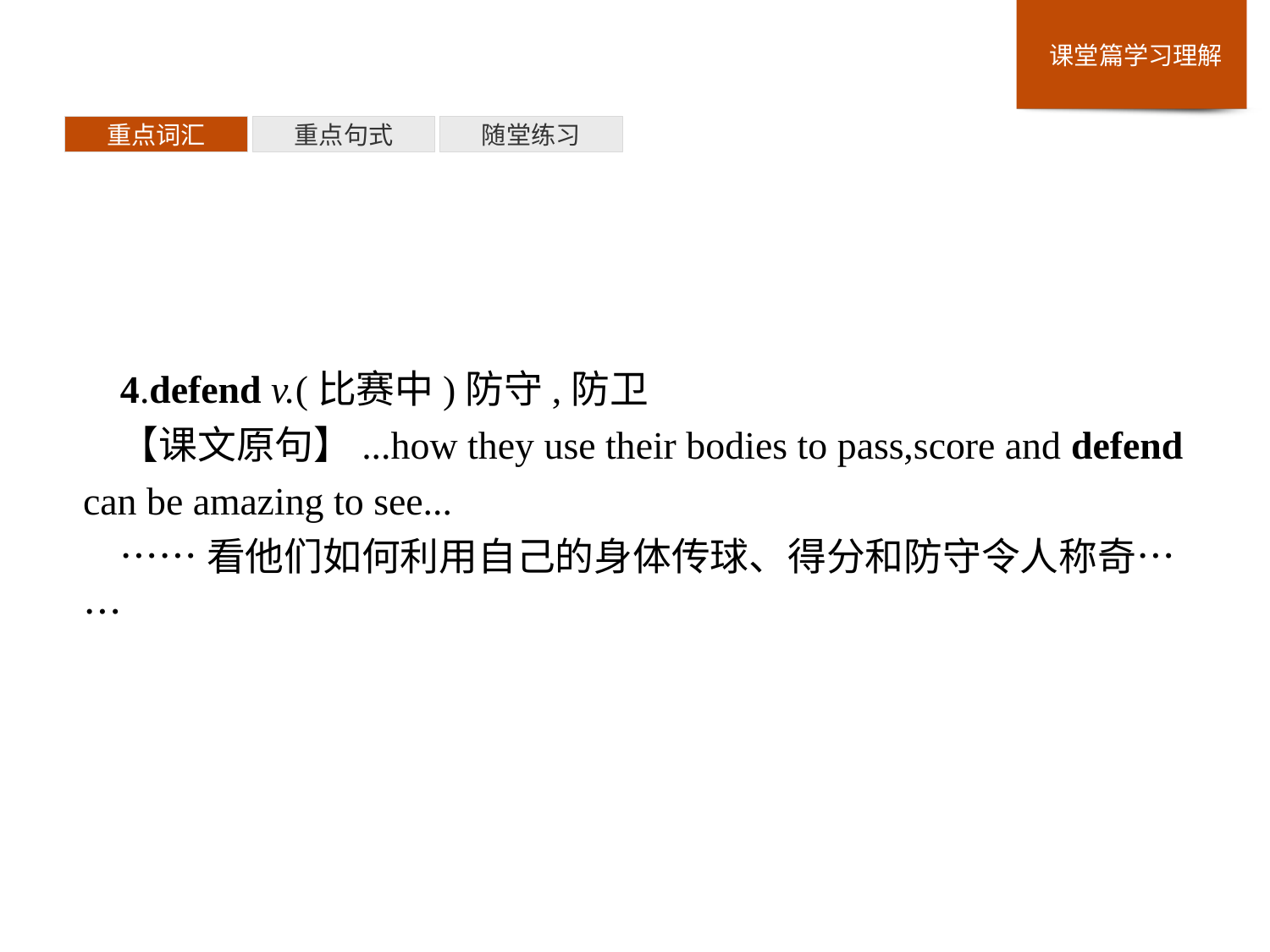

重点词汇
重点句式
随堂练习
4.defend v.(比赛中)防守,防卫
【课文原句】...how they use their bodies to pass,score and defend can be amazing to see...
……看他们如何利用自己的身体传球、得分和防守令人称奇……